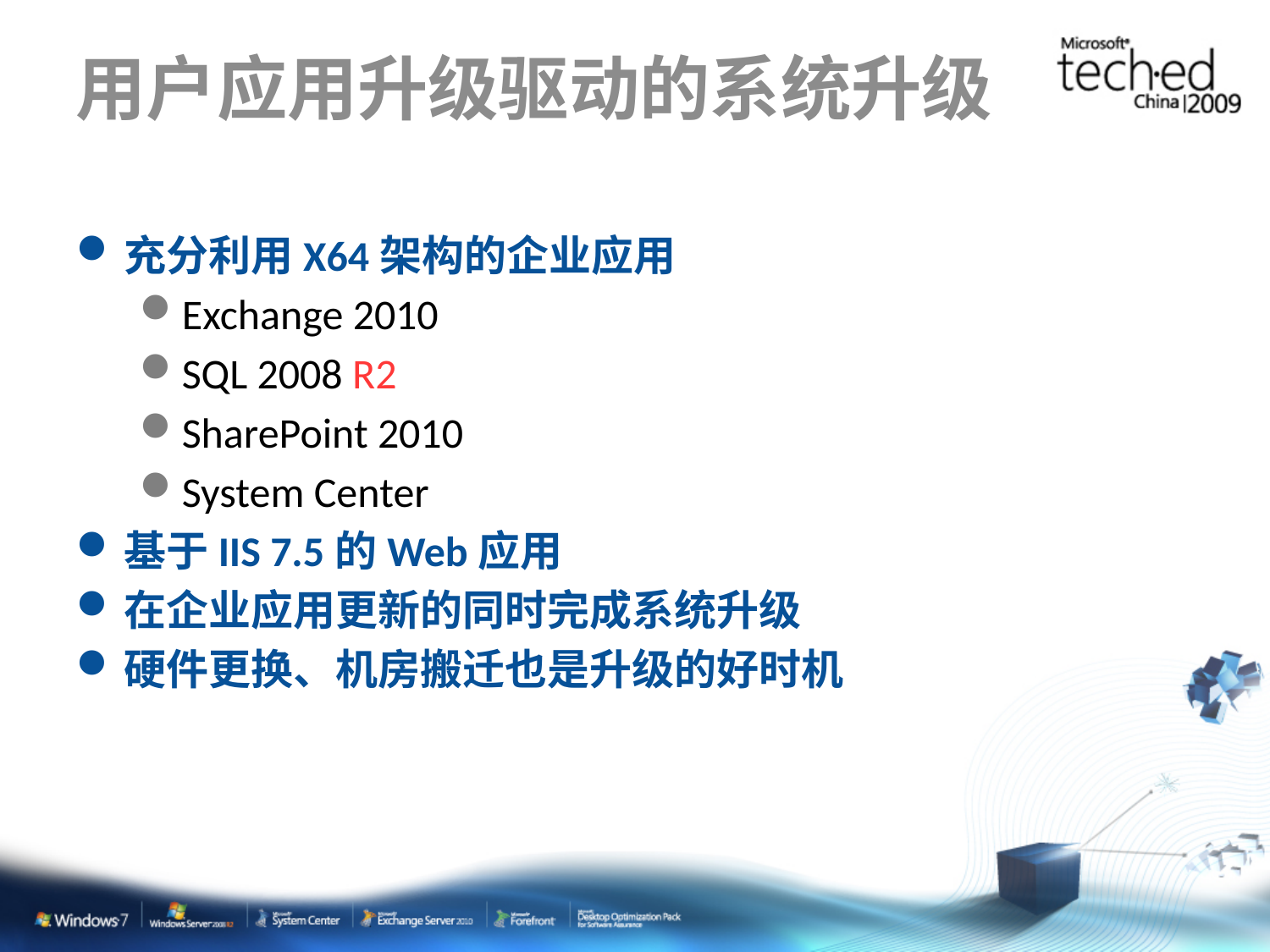

# 用户应用升级驱动的系统升级
充分利用X64架构的企业应用
Exchange 2010
SQL 2008 R2
SharePoint 2010
System Center
基于IIS 7.5的Web应用
在企业应用更新的同时完成系统升级
硬件更换、机房搬迁也是升级的好时机